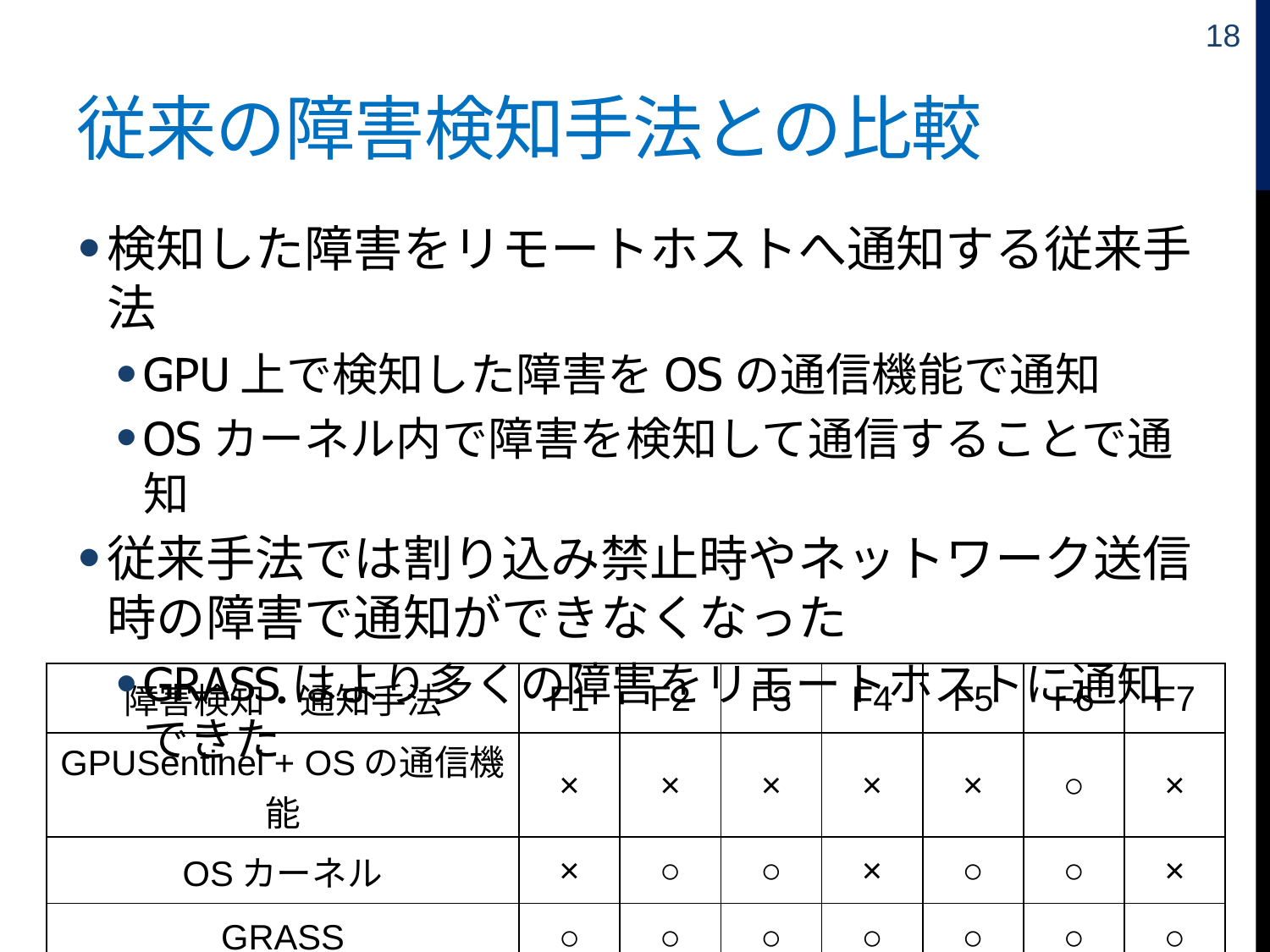

18
# 従来の障害検知手法との比較
検知した障害をリモートホストへ通知する従来手法
GPU上で検知した障害をOSの通信機能で通知
OSカーネル内で障害を検知して通信することで通知
従来手法では割り込み禁止時やネットワーク送信時の障害で通知ができなくなった
GRASSはより多くの障害をリモートホストに通知できた
| 障害検知・通知手法 | F1 | F2 | F3 | F4 | F5 | F6 | F7 |
| --- | --- | --- | --- | --- | --- | --- | --- |
| GPUSentinel + OSの通信機能 | × | × | × | × | × | ○ | × |
| OSカーネル | × | ○ | ○ | × | ○ | ○ | × |
| GRASS | ○ | ○ | ○ | ○ | ○ | ○ | ○ |